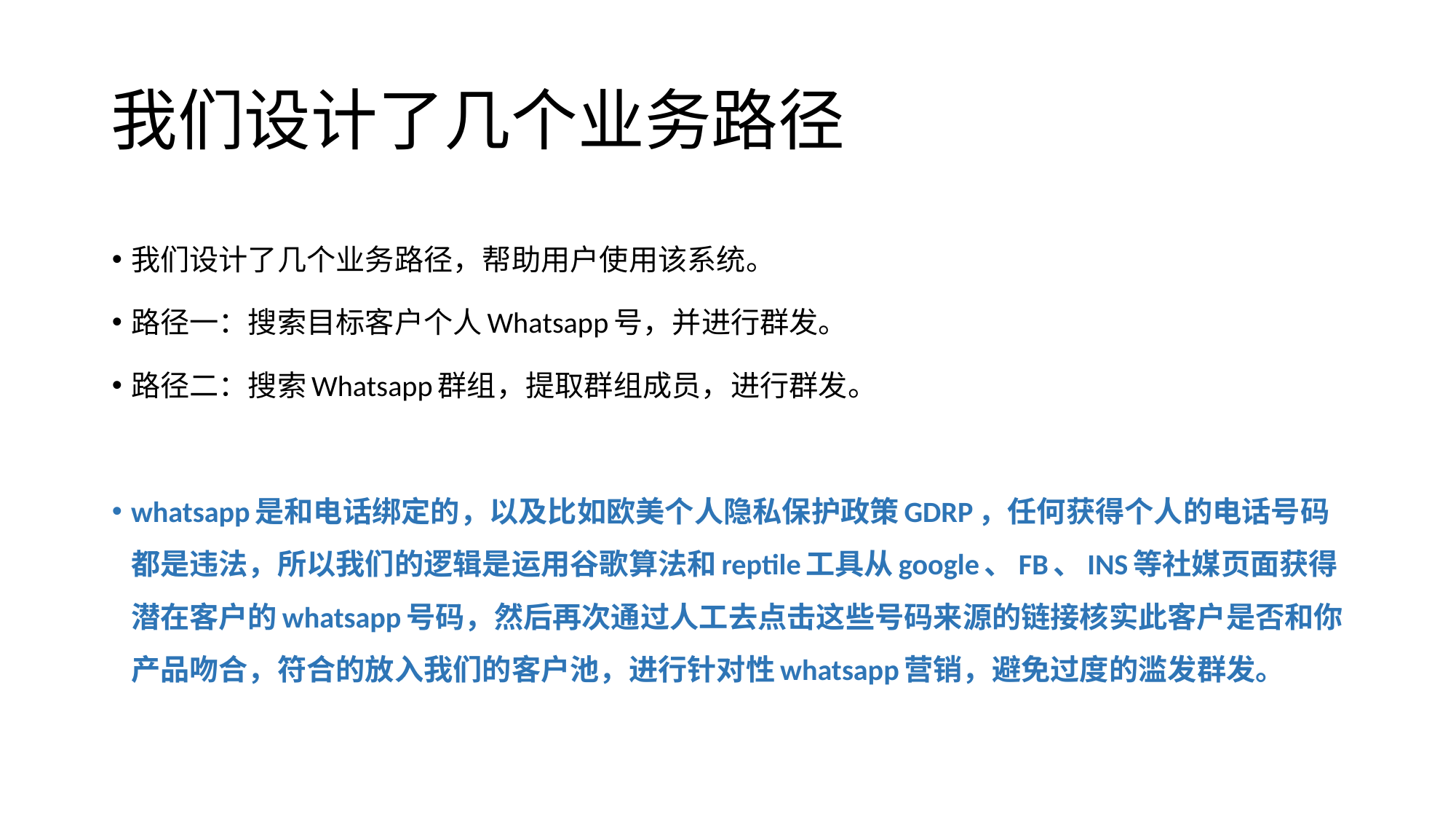

# 我们设计了几个业务路径
我们设计了几个业务路径，帮助用户使用该系统。
路径一：搜索目标客户个人Whatsapp号，并进行群发。
路径二：搜索Whatsapp群组，提取群组成员，进行群发。

whatsapp是和电话绑定的，以及比如欧美个人隐私保护政策GDRP，任何获得个人的电话号码都是违法，所以我们的逻辑是运用谷歌算法和reptile工具从google、FB、INS等社媒页面获得潜在客户的whatsapp号码，然后再次通过人工去点击这些号码来源的链接核实此客户是否和你产品吻合，符合的放入我们的客户池，进行针对性whatsapp营销，避免过度的滥发群发。